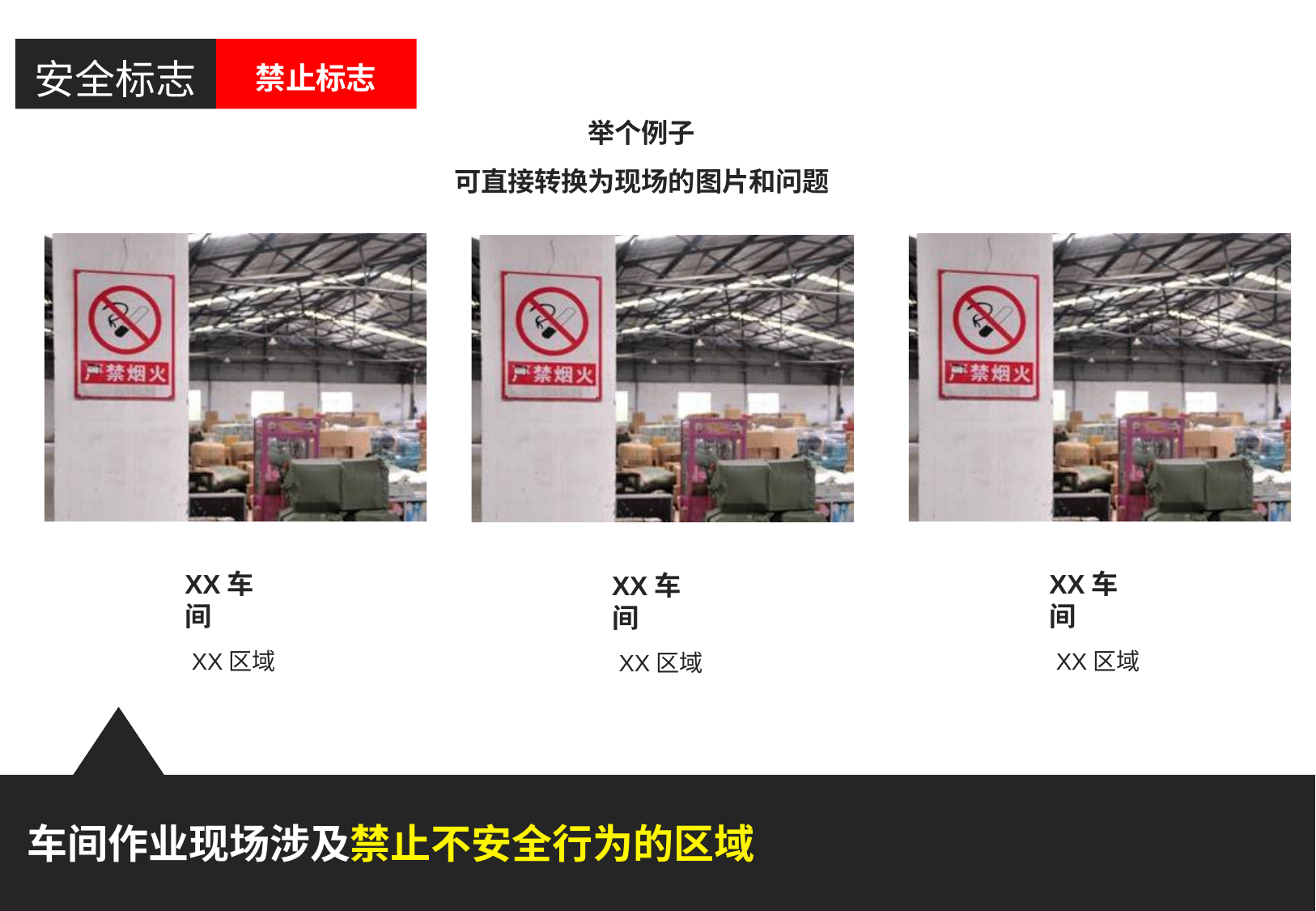

# 安全标志
禁止标志
举个例子
可直接转换为现场的图片和问题

XX车间
XX区域
XX车间
XX区域
XX车间
XX区域

车间作业现场涉及禁止不安全行为的区域